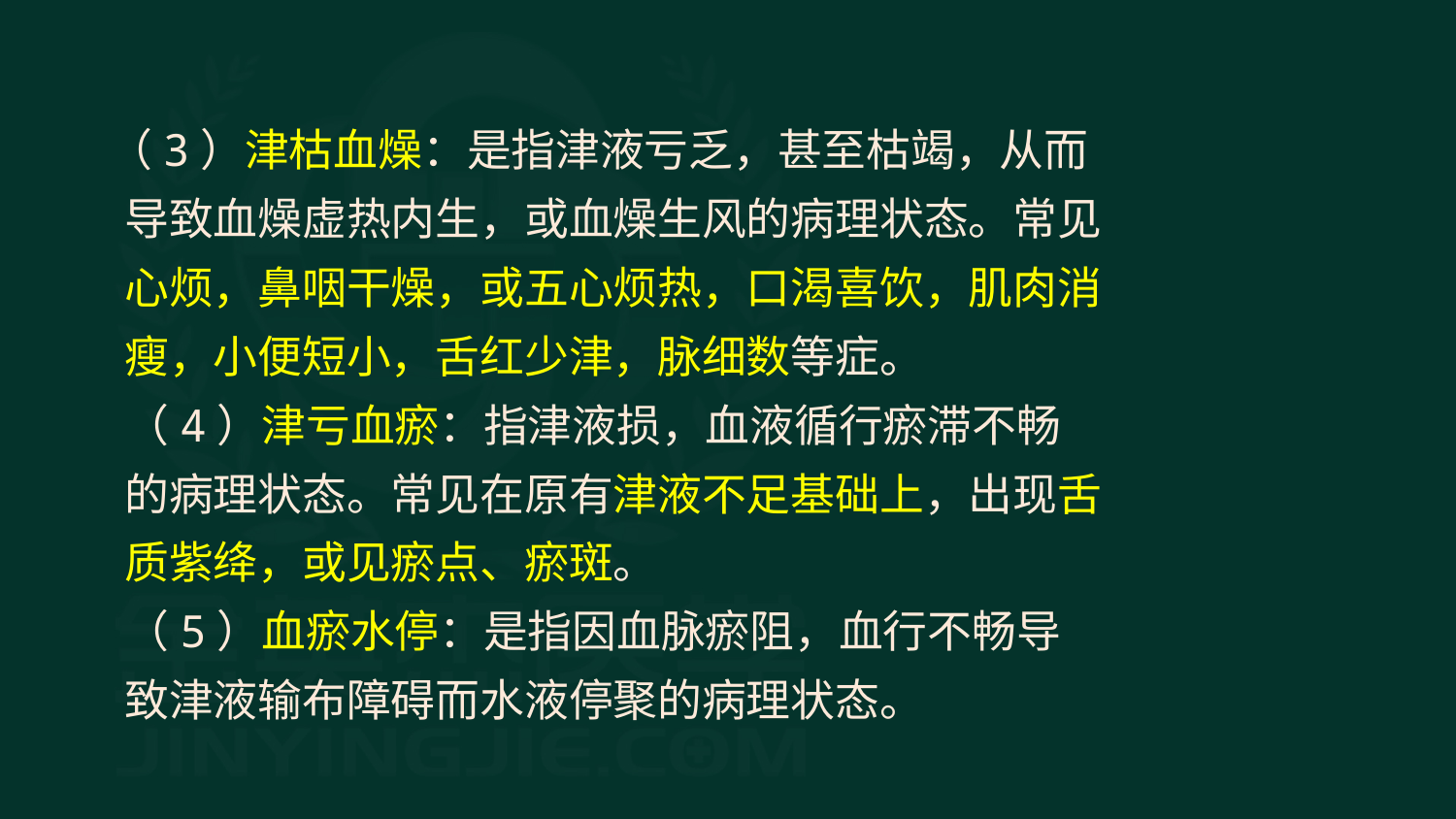

（3）津枯血燥：是指津液亏乏，甚至枯竭，从而导致血燥虚热内生，或血燥生风的病理状态。常见心烦，鼻咽干燥，或五心烦热，口渴喜饮，肌肉消瘦，小便短小，舌红少津，脉细数等症。
（4）津亏血瘀：指津液损，血液循行瘀滞不畅的病理状态。常见在原有津液不足基础上，出现舌质紫绛，或见瘀点、瘀斑。
（5）血瘀水停：是指因血脉瘀阻，血行不畅导致津液输布障碍而水液停聚的病理状态。